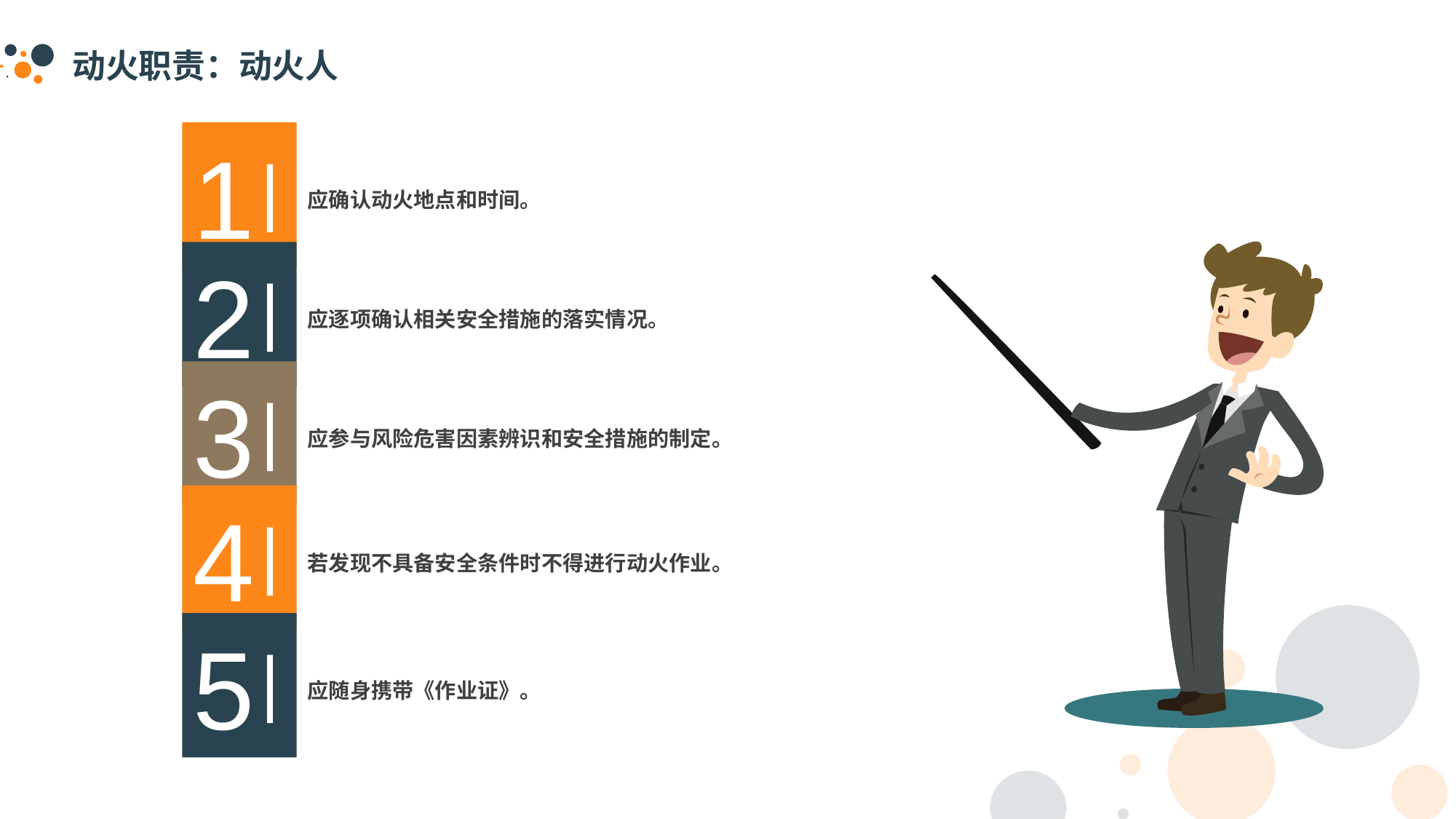

动火职责：动火人

1
|
应确认动火地点和时间。
2
|
应逐项确认相关安全措施的落实情况。
3
|
应参与风险危害因素辨识和安全措施的制定。
4
|
若发现不具备安全条件时不得进行动火作业。
5
|
应随身携带《作业证》。